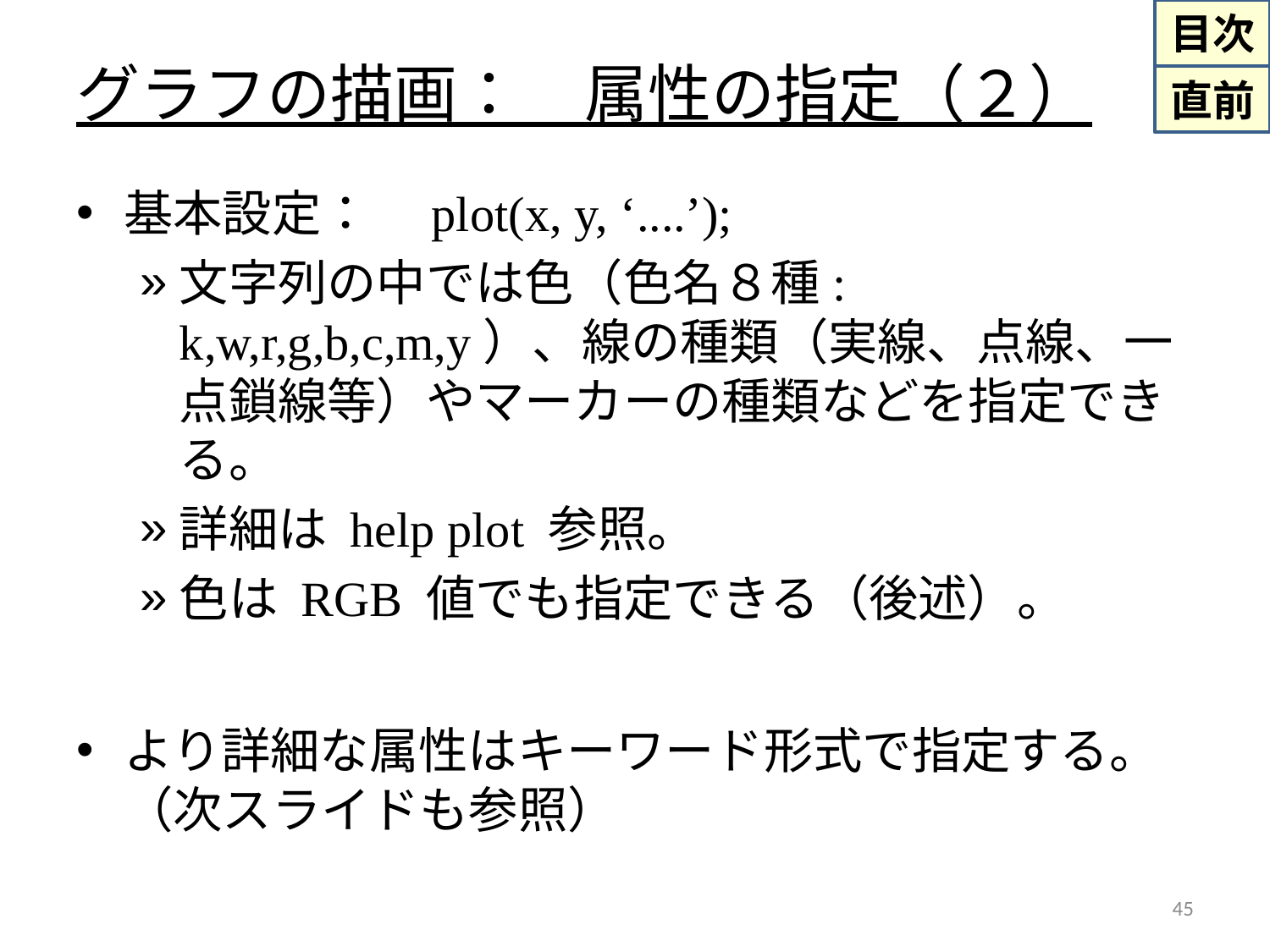

# グラフの描画：　属性の指定（２）
基本設定：　plot(x, y, ‘....’);
文字列の中では色（色名８種: k,w,r,g,b,c,m,y）、線の種類（実線、点線、一点鎖線等）やマーカーの種類などを指定できる。
詳細は help plot 参照。
色は RGB 値でも指定できる（後述）。

より詳細な属性はキーワード形式で指定する。
（次スライドも参照）
45